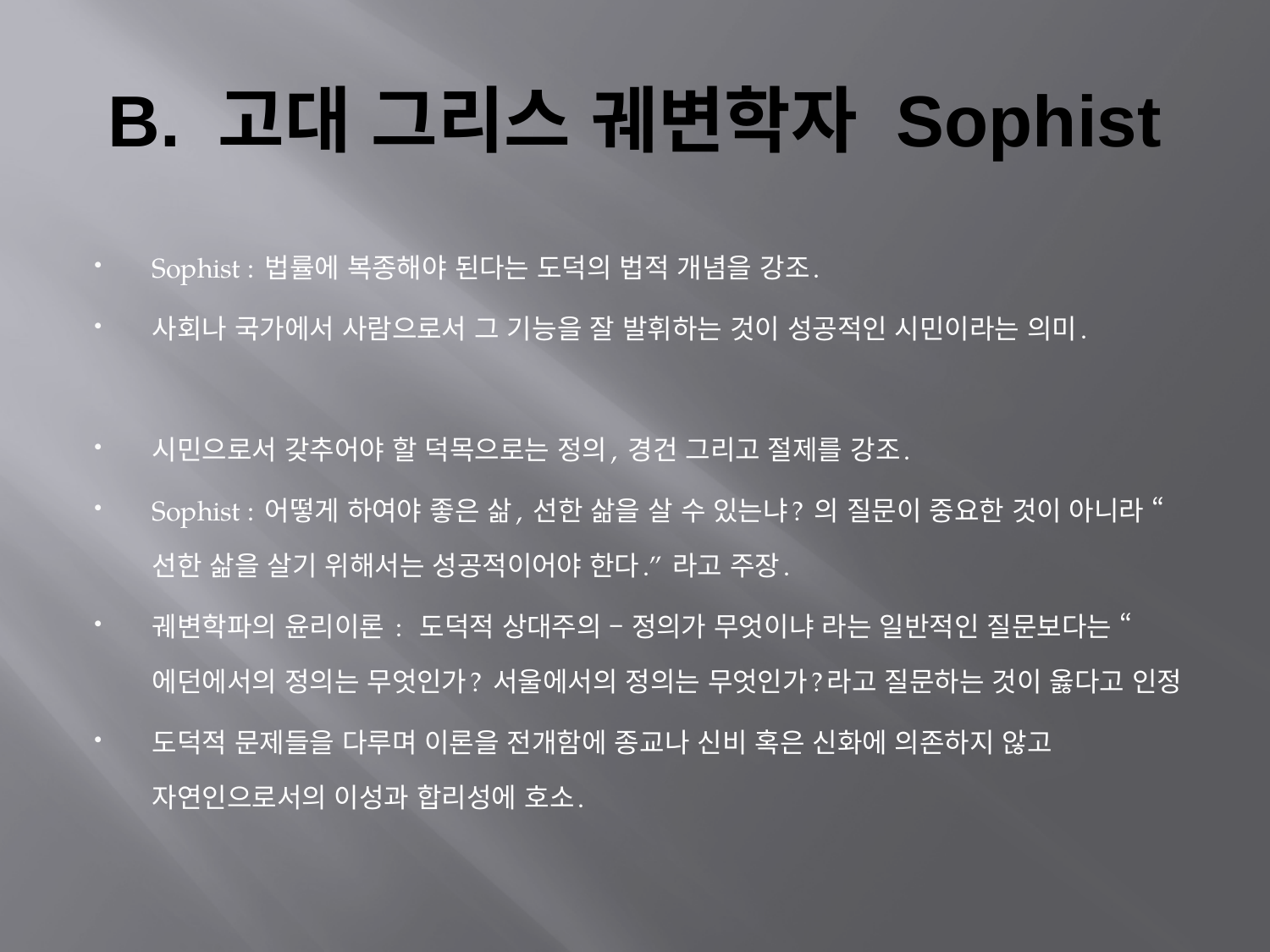

# B. 고대 그리스 궤변학자 Sophist
Sophist : 법률에 복종해야 된다는 도덕의 법적 개념을 강조.
사회나 국가에서 사람으로서 그 기능을 잘 발휘하는 것이 성공적인 시민이라는 의미.

시민으로서 갖추어야 할 덕목으로는 정의, 경건 그리고 절제를 강조.
Sophist : 어떻게 하여야 좋은 삶, 선한 삶을 살 수 있는냐? 의 질문이 중요한 것이 아니라 “선한 삶을 살기 위해서는 성공적이어야 한다.” 라고 주장.
궤변학파의 윤리이론 :  도덕적 상대주의 – 정의가 무엇이냐 라는 일반적인 질문보다는 “에던에서의 정의는 무엇인가? 서울에서의 정의는 무엇인가?라고 질문하는 것이 옳다고 인정
도덕적 문제들을 다루며 이론을 전개함에 종교나 신비 혹은 신화에 의존하지 않고 자연인으로서의 이성과 합리성에 호소.